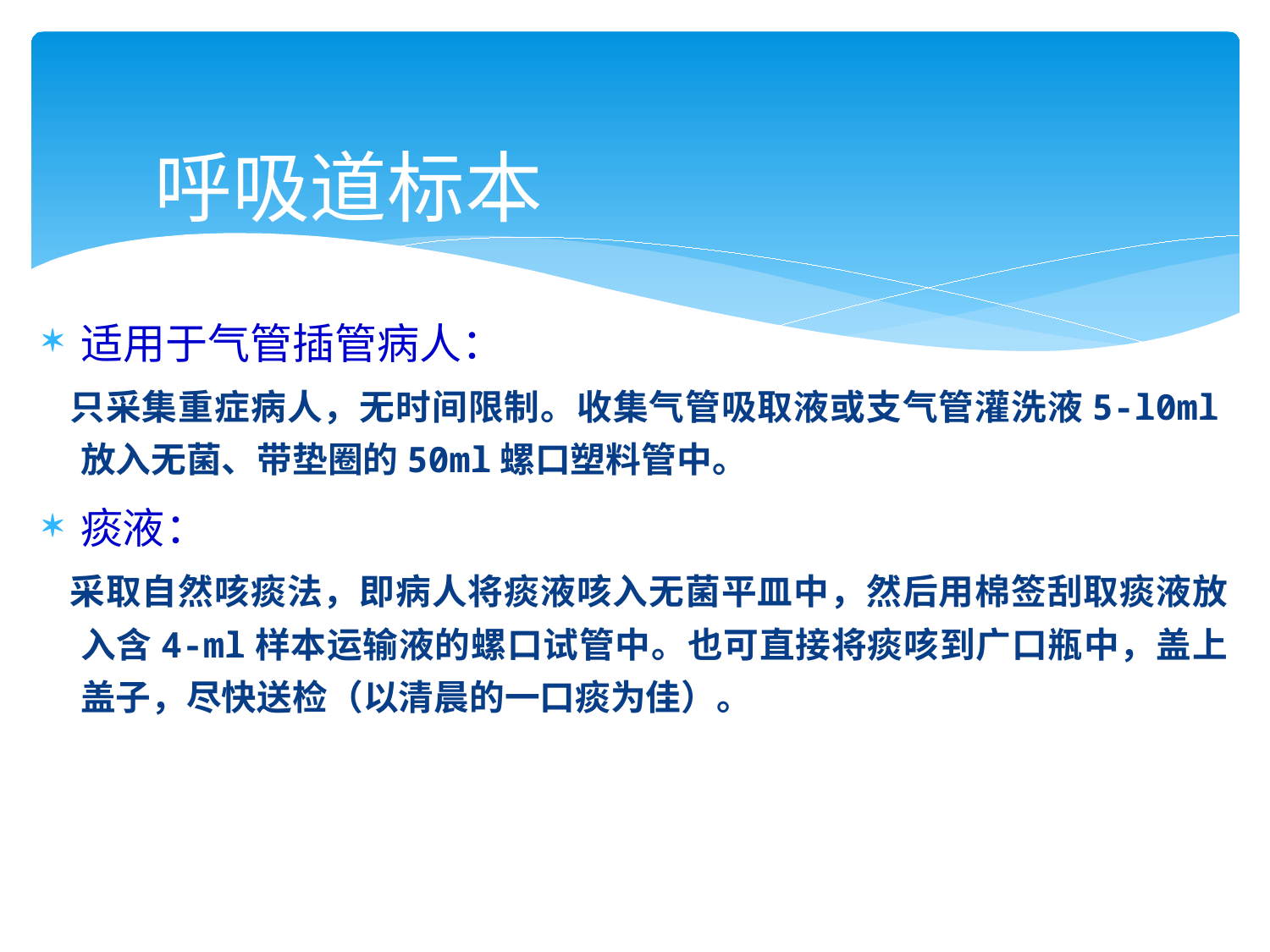

# 呼吸道标本
适用于气管插管病人：
  只采集重症病人，无时间限制。收集气管吸取液或支气管灌洗液5-l0ml放入无菌、带垫圈的50ml螺口塑料管中。
痰液：
  采取自然咳痰法，即病人将痰液咳入无菌平皿中，然后用棉签刮取痰液放入含4-ml样本运输液的螺口试管中。也可直接将痰咳到广口瓶中，盖上盖子，尽快送检（以清晨的一口痰为佳）。